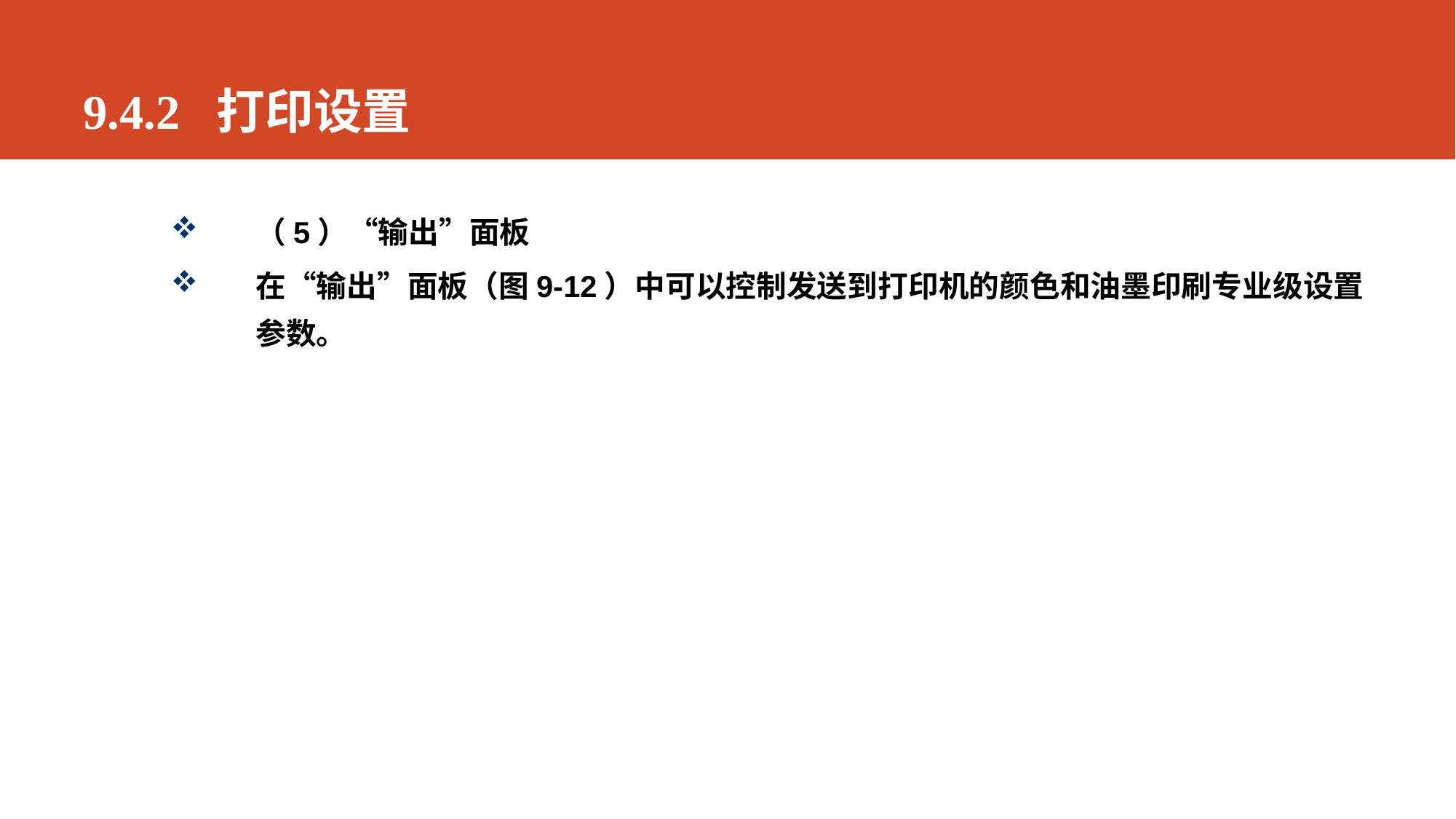

# 9.4.2  打印设置
（5）“输出”面板
在“输出”面板（图9-12）中可以控制发送到打印机的颜色和油墨印刷专业级设置参数。